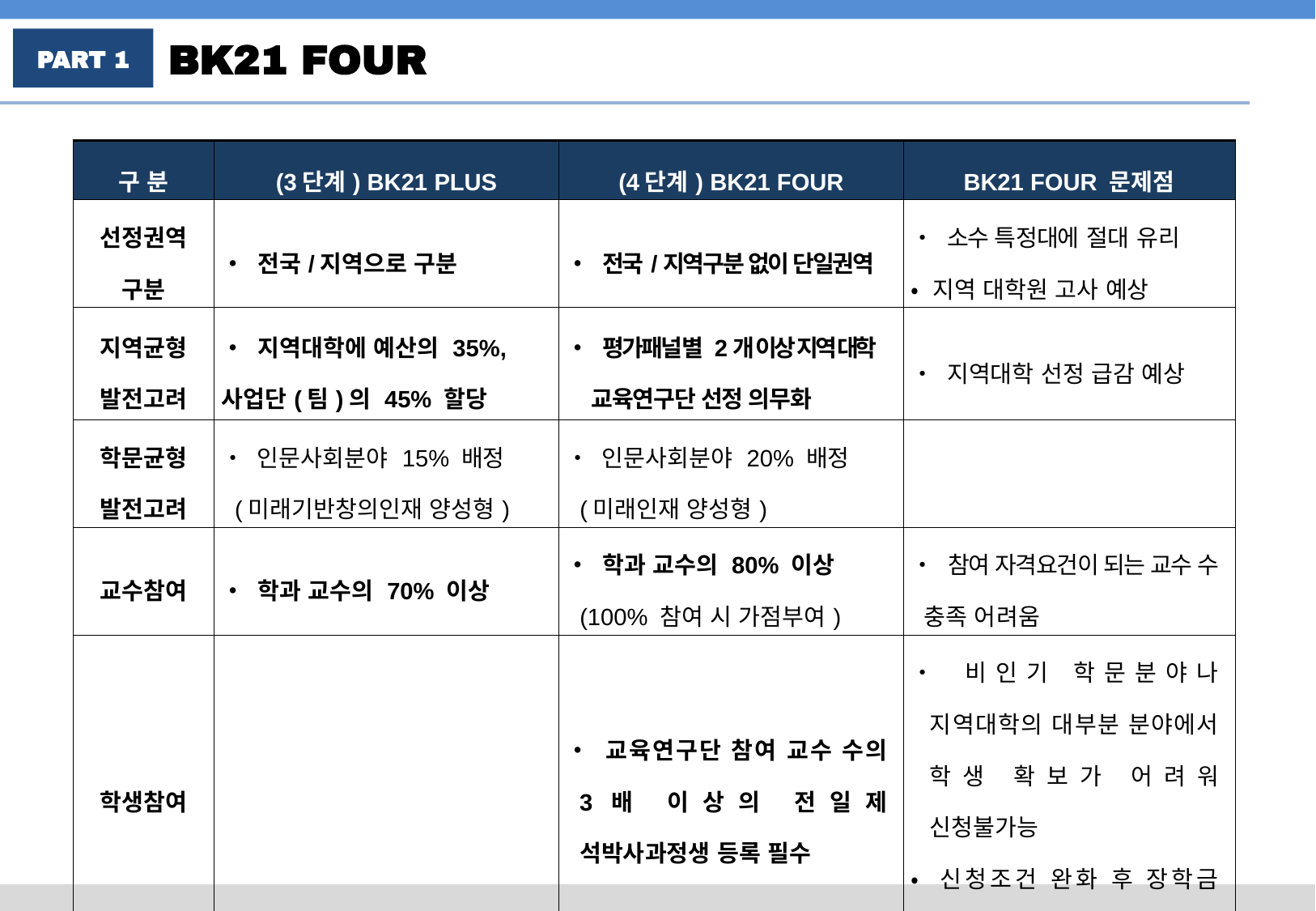

BK21 FOUR
PART 1
| 구 분 | (3단계) BK21 PLUS | (4단계) BK21 FOUR | BK21 FOUR 문제점 |
| --- | --- | --- | --- |
| 선정권역 구분 | • 전국/지역으로 구분 | • 전국/지역구분 없이 단일권역 | • 소수 특정대에 절대 유리 • 지역 대학원 고사 예상 |
| 지역균형 발전고려 | • 지역대학에 예산의 35%, 사업단(팀)의 45% 할당 | • 평가패널별 2개 이상 지역대학 교육연구단 선정 의무화 | • 지역대학 선정 급감 예상 |
| 학문균형 발전고려 | • 인문사회분야 15% 배정 (미래기반창의인재 양성형) | • 인문사회분야 20% 배정 (미래인재 양성형) |  |
| 교수참여 | • 학과 교수의 70% 이상 | • 학과 교수의 80% 이상 (100% 참여 시 가점부여) | • 참여 자격요건이 되는 교수 수 충족 어려움 |
| 학생참여 |  | • 교육연구단 참여 교수 수의 3배 이상의 전일제 석박사과정생 등록 필수 | • 비인기 학문분야나 지역대학의 대부분 분야에서 학생 확보가 어려워 신청불가능 • 신청조건 완화 후 장학금 으로 조절하도록 개선필요 |